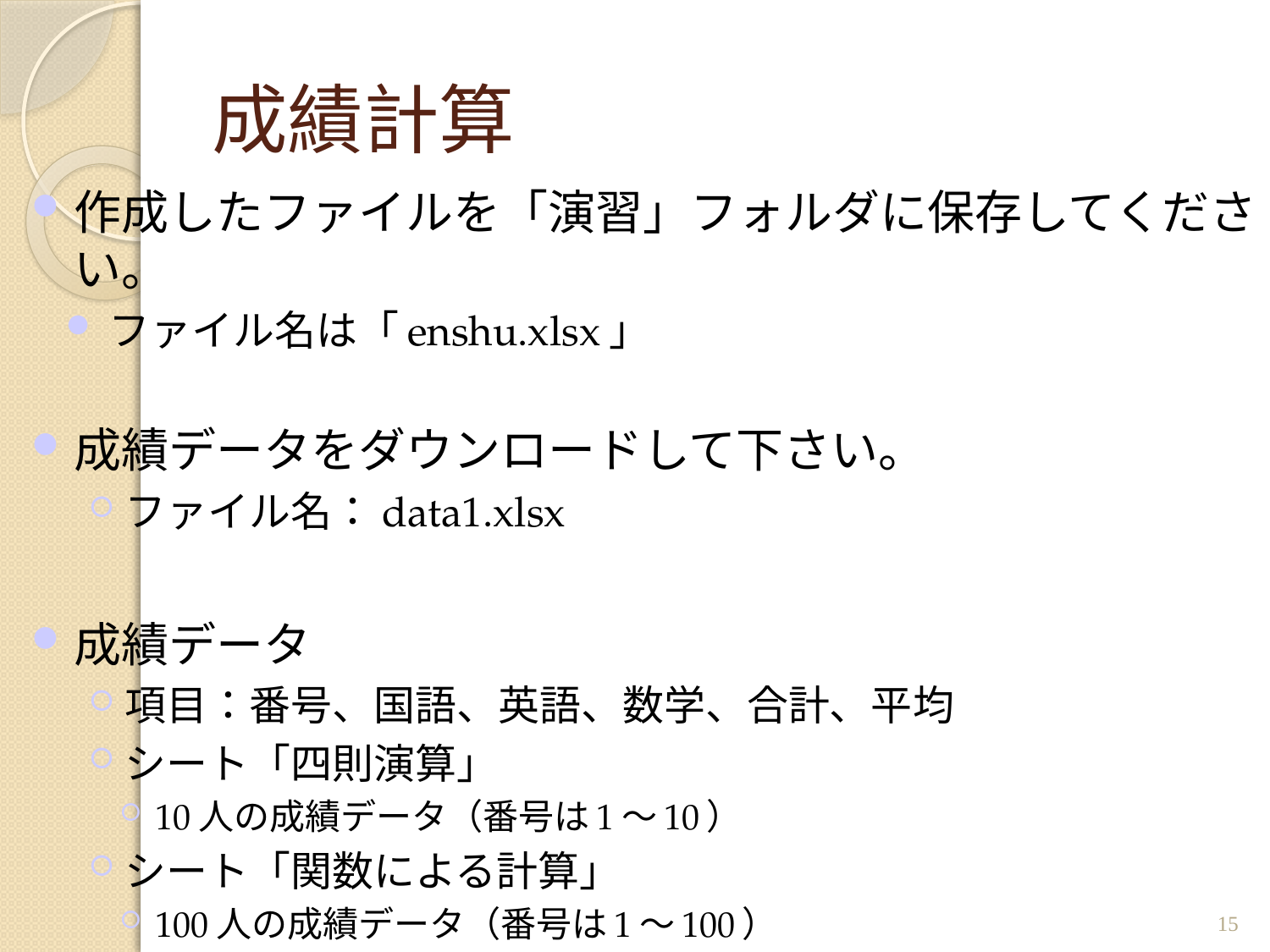

# 成績計算
作成したファイルを「演習」フォルダに保存してください。
ファイル名は「enshu.xlsx」

成績データをダウンロードして下さい。
ファイル名：data1.xlsx

成績データ
項目：番号、国語、英語、数学、合計、平均
シート「四則演算」
10人の成績データ（番号は1～10）
シート「関数による計算」
100人の成績データ（番号は1～100）
15